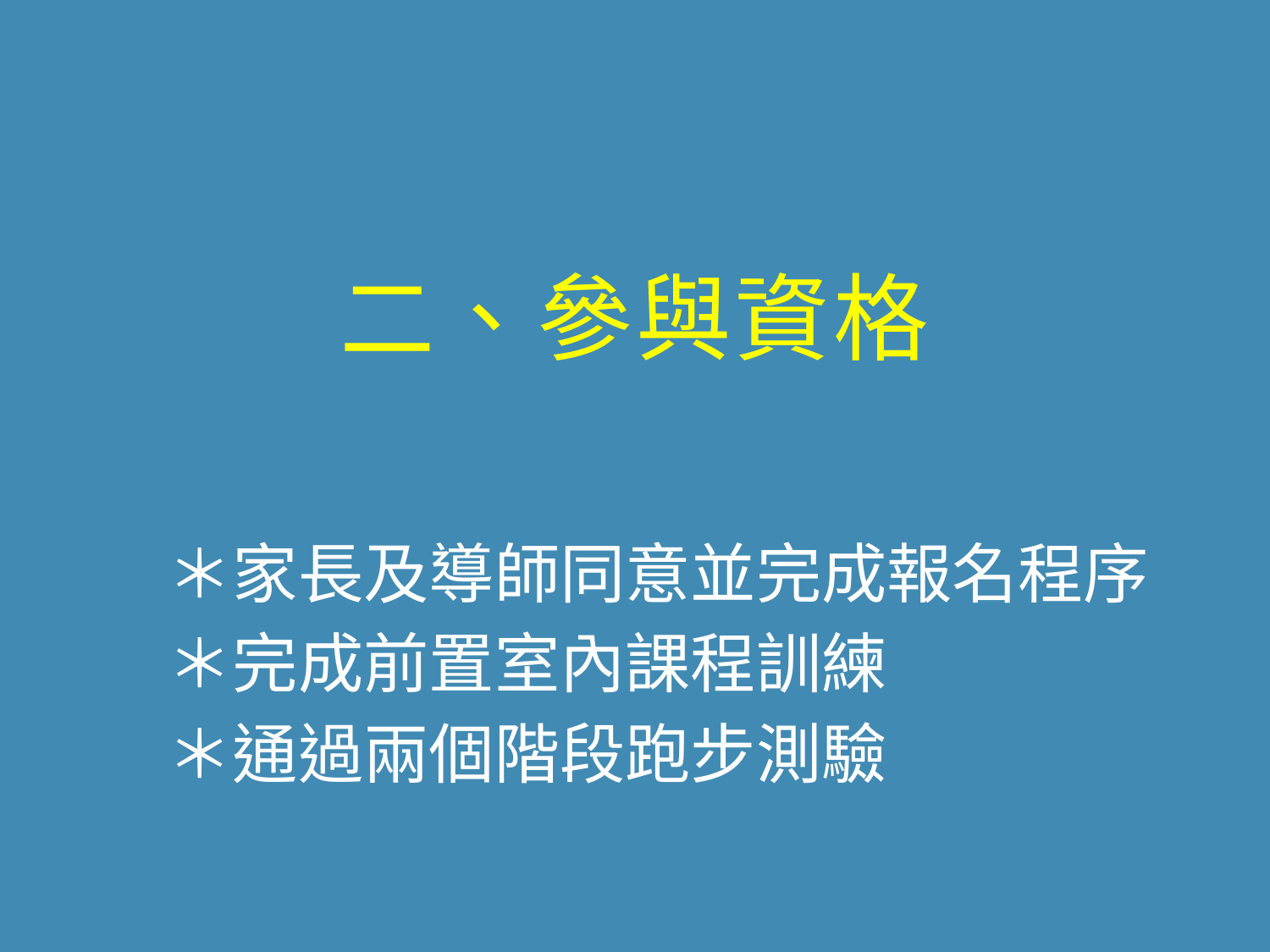

# 二、參與資格
＊家長及導師同意並完成報名程序
＊完成前置室內課程訓練
＊通過兩個階段跑步測驗